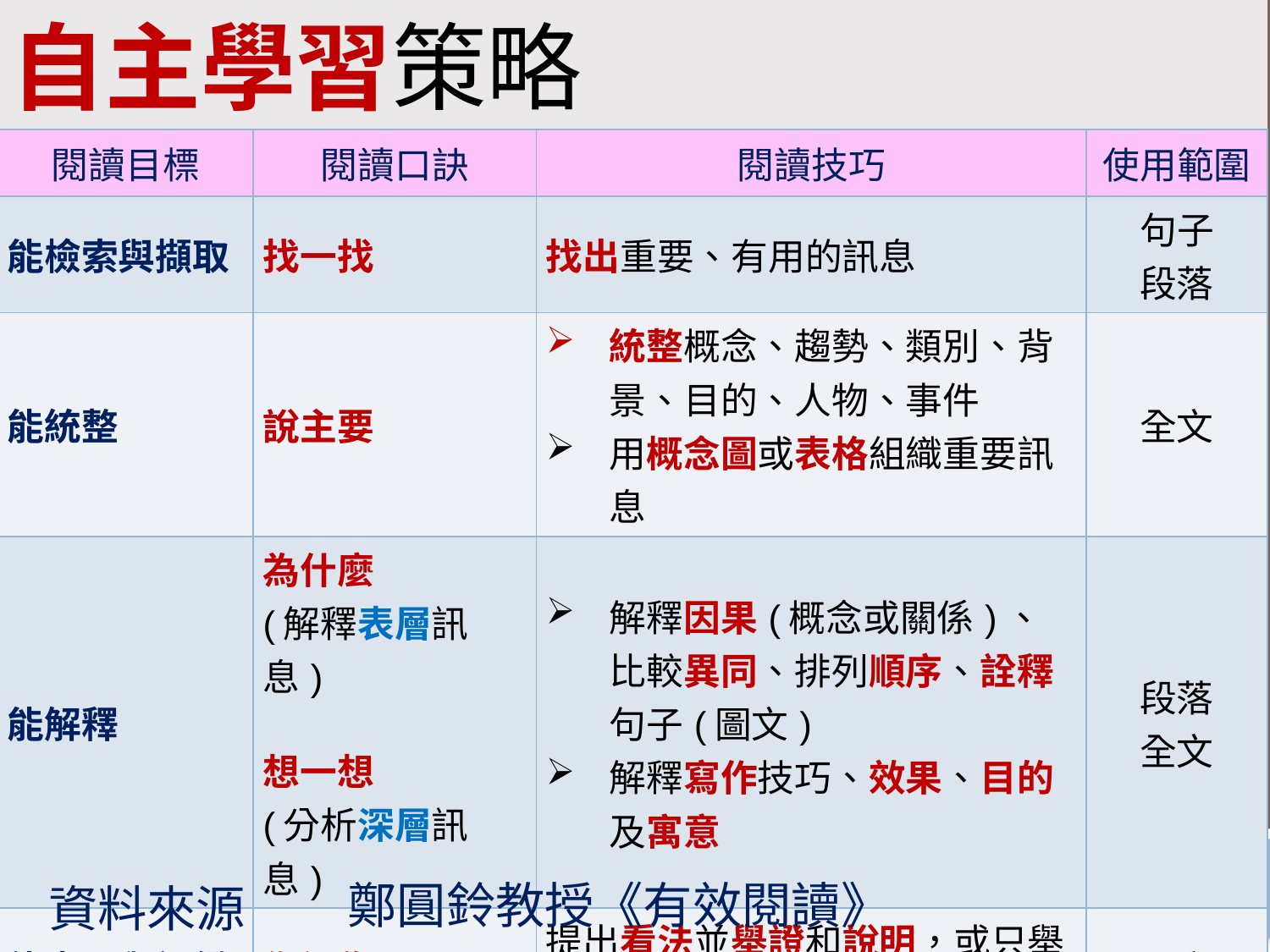

自主學習策略
| 閱讀目標 | 閱讀口訣 | 閱讀技巧 | 使用範圍 |
| --- | --- | --- | --- |
| 能檢索與擷取 | 找一找 | 找出重要、有用的訊息 | 句子 段落 |
| 能統整 | 說主要 | 統整概念、趨勢、類別、背景、目的、人物、事件 用概念圖或表格組織重要訊息 | 全文 |
| 能解釋 | 為什麼 (解釋表層訊息) 想一想 (分析深層訊息) | 解釋因果(概念或關係)、比較異同、排列順序、詮釋句子(圖文) 解釋寫作技巧、效果、目的及寓意 | 段落 全文 |
| 能省思與評鑑 | 你認為 | 提出看法並舉證和說明，或只舉證說明 | 全文 |
提供學習鷹架，訓練閱讀思考能力

鄭圓鈴教授《有效閱讀》
資料來源